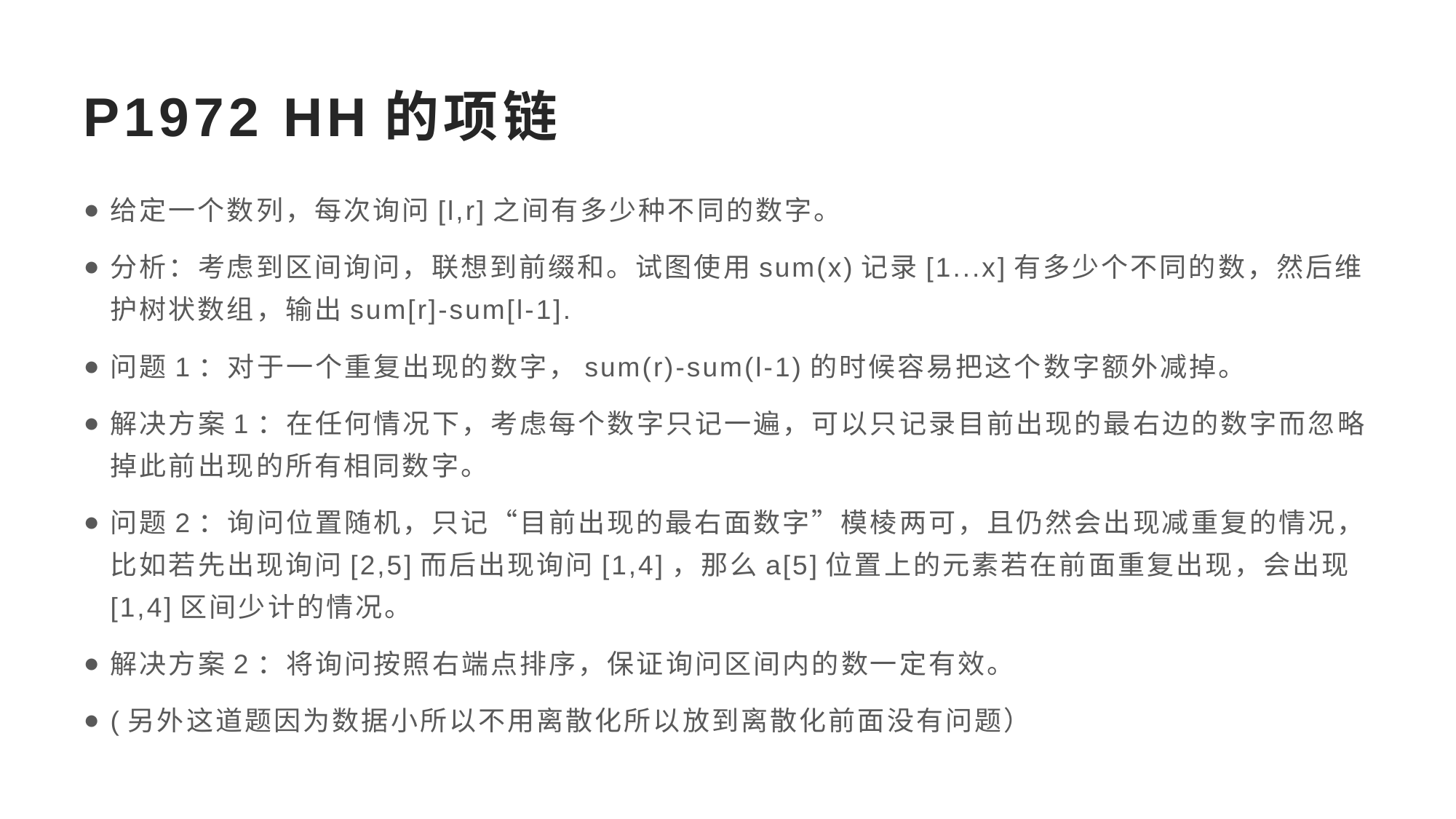

# P1972 HH的项链
给定一个数列，每次询问[l,r]之间有多少种不同的数字。
分析：考虑到区间询问，联想到前缀和。试图使用sum(x)记录[1...x]有多少个不同的数，然后维护树状数组，输出sum[r]-sum[l-1].
问题1：对于一个重复出现的数字，sum(r)-sum(l-1)的时候容易把这个数字额外减掉。
解决方案1：在任何情况下，考虑每个数字只记一遍，可以只记录目前出现的最右边的数字而忽略掉此前出现的所有相同数字。
问题2：询问位置随机，只记“目前出现的最右面数字”模棱两可，且仍然会出现减重复的情况，比如若先出现询问[2,5]而后出现询问[1,4]，那么a[5]位置上的元素若在前面重复出现，会出现[1,4]区间少计的情况。
解决方案2：将询问按照右端点排序，保证询问区间内的数一定有效。
(另外这道题因为数据小所以不用离散化所以放到离散化前面没有问题）